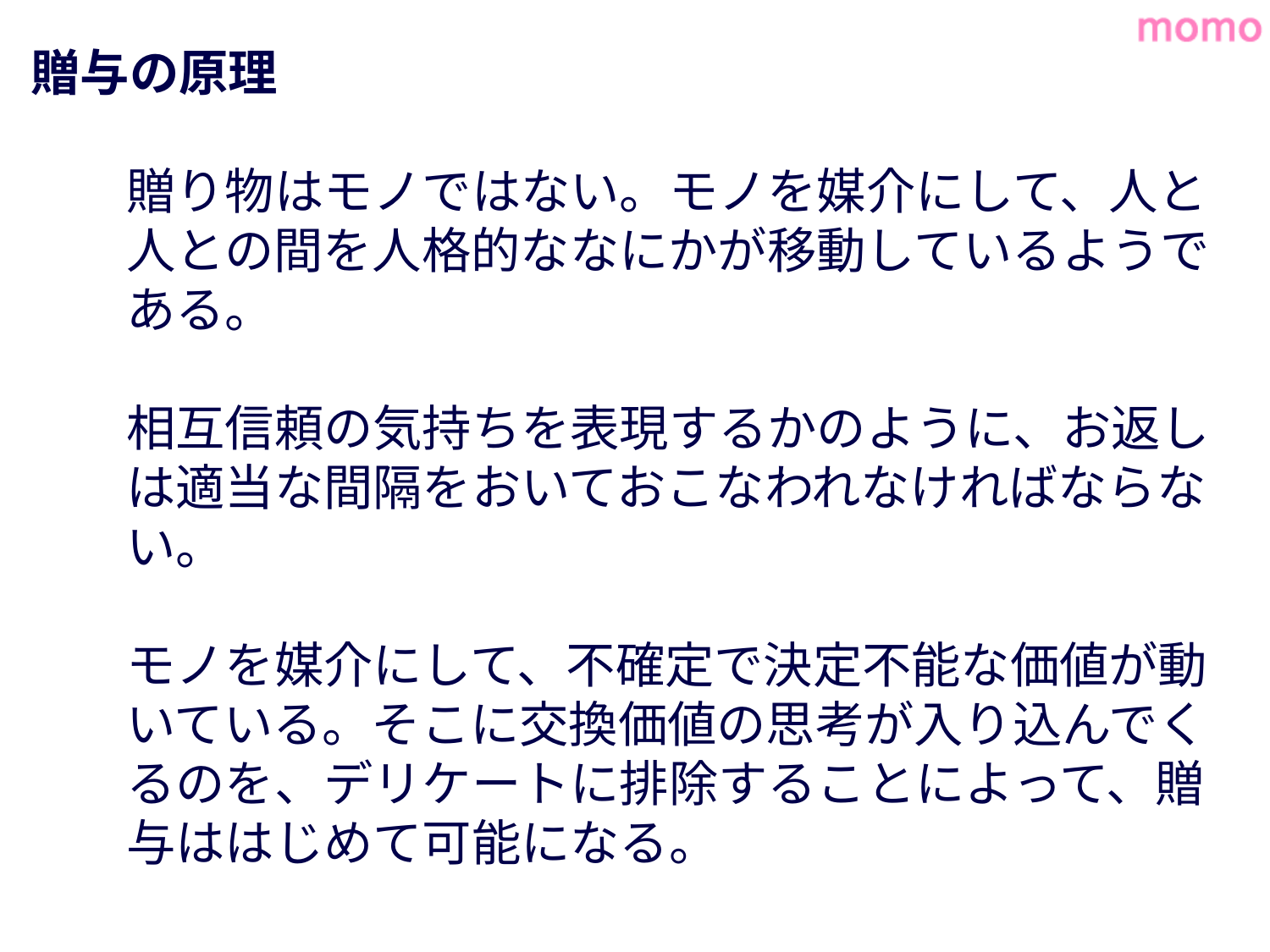

# 贈与の原理 贈り物はモノではない。モノを媒介にして、人と人との間を人格的ななにかが移動しているようである。 相互信頼の気持ちを表現するかのように、お返しは適当な間隔をおいておこなわれなければならない。 モノを媒介にして、不確定で決定不能な価値が動いている。そこに交換価値の思考が入り込んでくるのを、デリケートに排除することによって、贈与ははじめて可能になる。